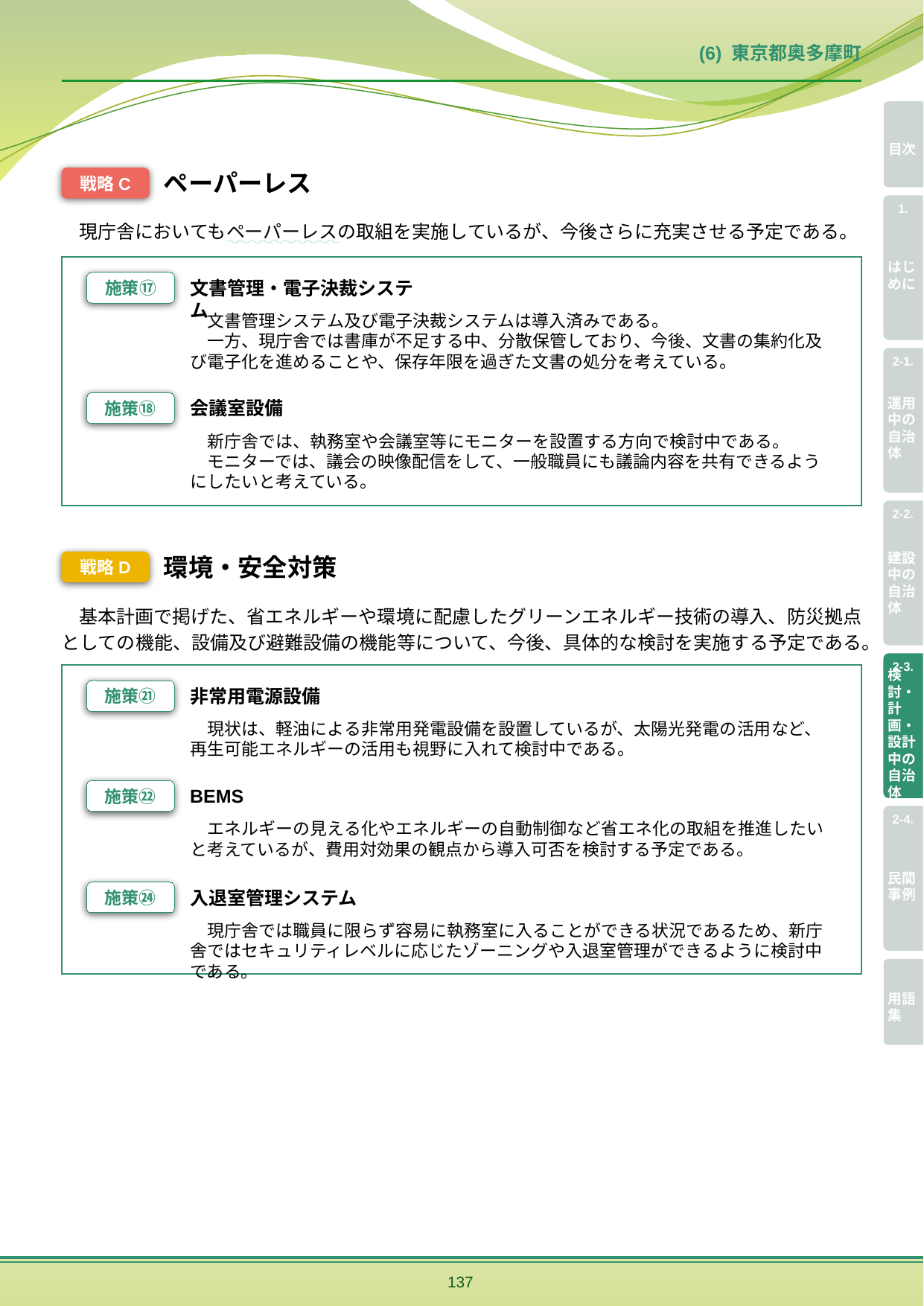

(6) 東京都奥多摩町
戦略C
ペーパーレス
現庁舎においてもペーパーレスの取組を実施しているが、今後さらに充実させる予定である。

施策⑰
文書管理・電子決裁システム
文書管理システム及び電子決裁システムは導入済みである。
一方、現庁舎では書庫が不足する中、分散保管しており、今後、文書の集約化及び電子化を進めることや、保存年限を過ぎた文書の処分を考えている。
施策⑱
会議室設備
新庁舎では、執務室や会議室等にモニターを設置する方向で検討中である。
モニターでは、議会の映像配信をして、一般職員にも議論内容を共有できるようにしたいと考えている。
戦略D
環境・安全対策
基本計画で掲げた、省エネルギーや環境に配慮したグリーンエネルギー技術の導入、防災拠点としての機能、設備及び避難設備の機能等について、今後、具体的な検討を実施する予定である。

施策㉑
非常用電源設備
現状は、軽油による非常用発電設備を設置しているが、太陽光発電の活用など、再生可能エネルギーの活用も視野に入れて検討中である。
施策㉒
BEMS
エネルギーの見える化やエネルギーの自動制御など省エネ化の取組を推進したいと考えているが、費用対効果の観点から導入可否を検討する予定である。
施策㉔
入退室管理システム
現庁舎では職員に限らず容易に執務室に入ることができる状況であるため、新庁舎ではセキュリティレベルに応じたゾーニングや入退室管理ができるように検討中である。
137